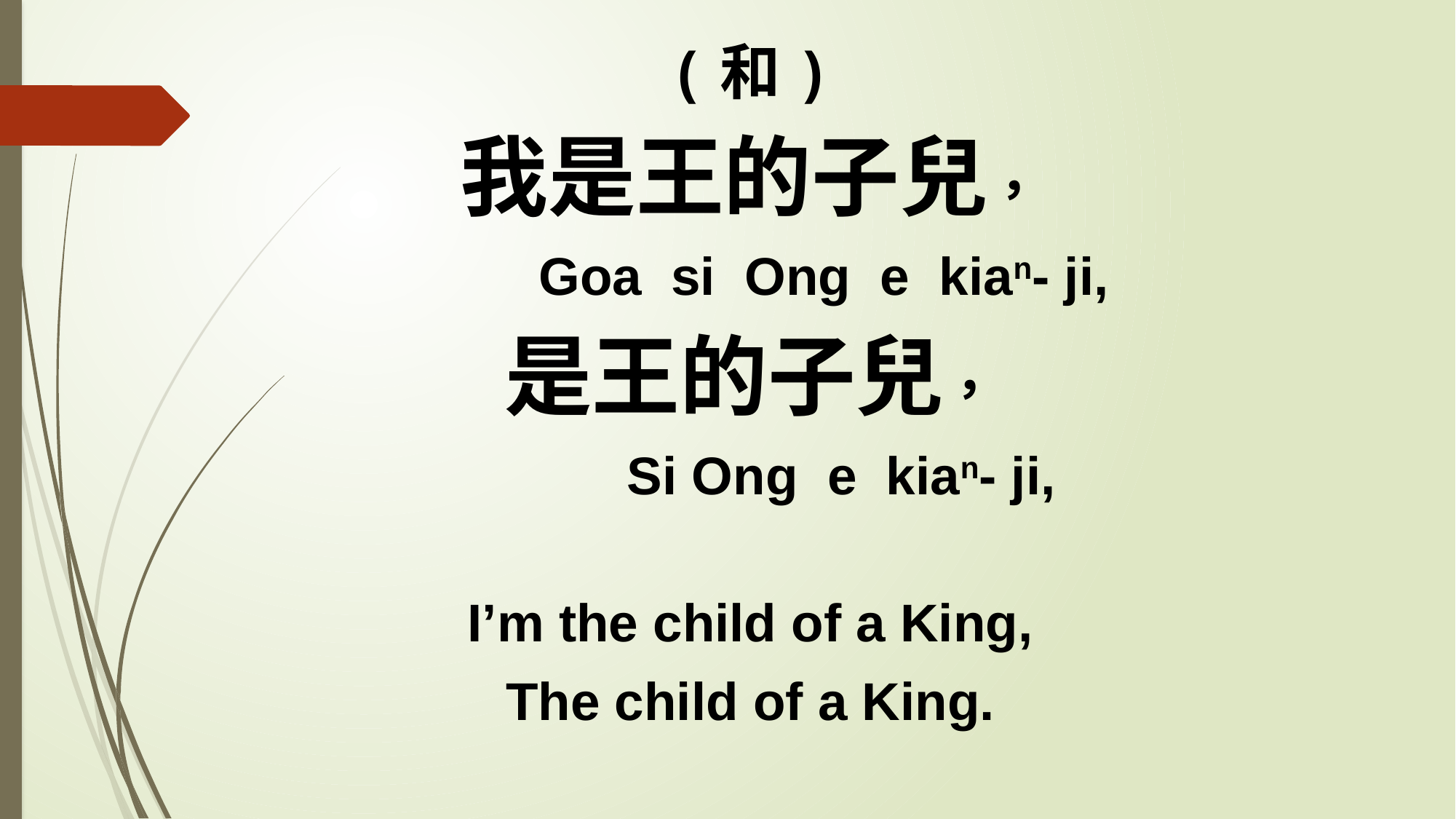

(和)
我是王的子兒，
                     Goa  si  Ong  e  kian- ji,
是王的子兒，
                           Si Ong  e  kian- ji,

I’m the child of a King,
The child of a King.